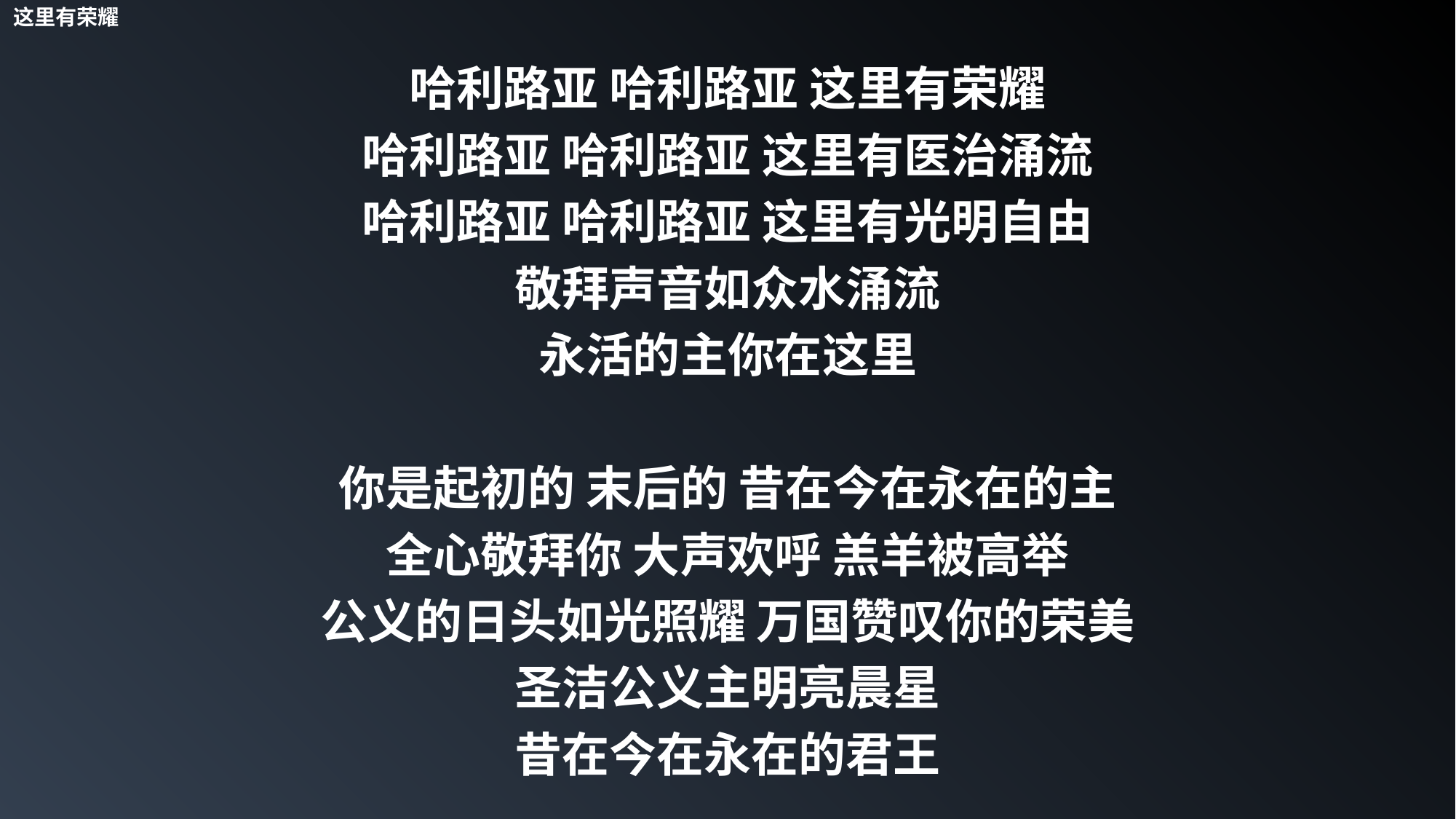

这里有荣耀
哈利路亚 哈利路亚 这里有荣耀
哈利路亚 哈利路亚 这里有医治涌流
哈利路亚 哈利路亚 这里有光明自由
敬拜声音如众水涌流
永活的主你在这里

你是起初的 末后的 昔在今在永在的主
全心敬拜你 大声欢呼 羔羊被高举
公义的日头如光照耀 万国赞叹你的荣美
圣洁公义主明亮晨星
昔在今在永在的君王